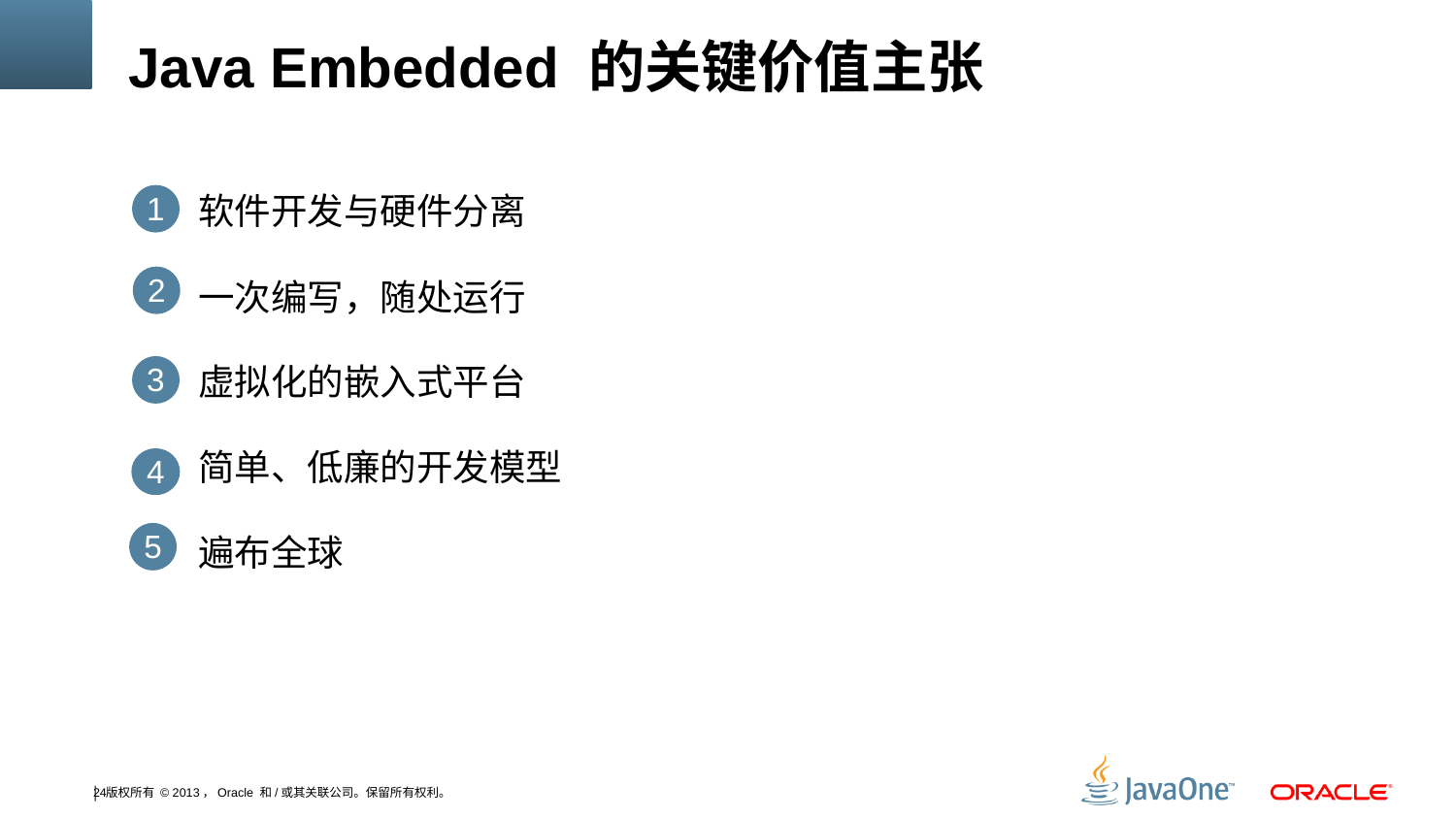

# Java Embedded 的关键价值主张
1
软件开发与硬件分离
一次编写，随处运行
虚拟化的嵌入式平台
简单、低廉的开发模型
遍布全球
2
3
4
5